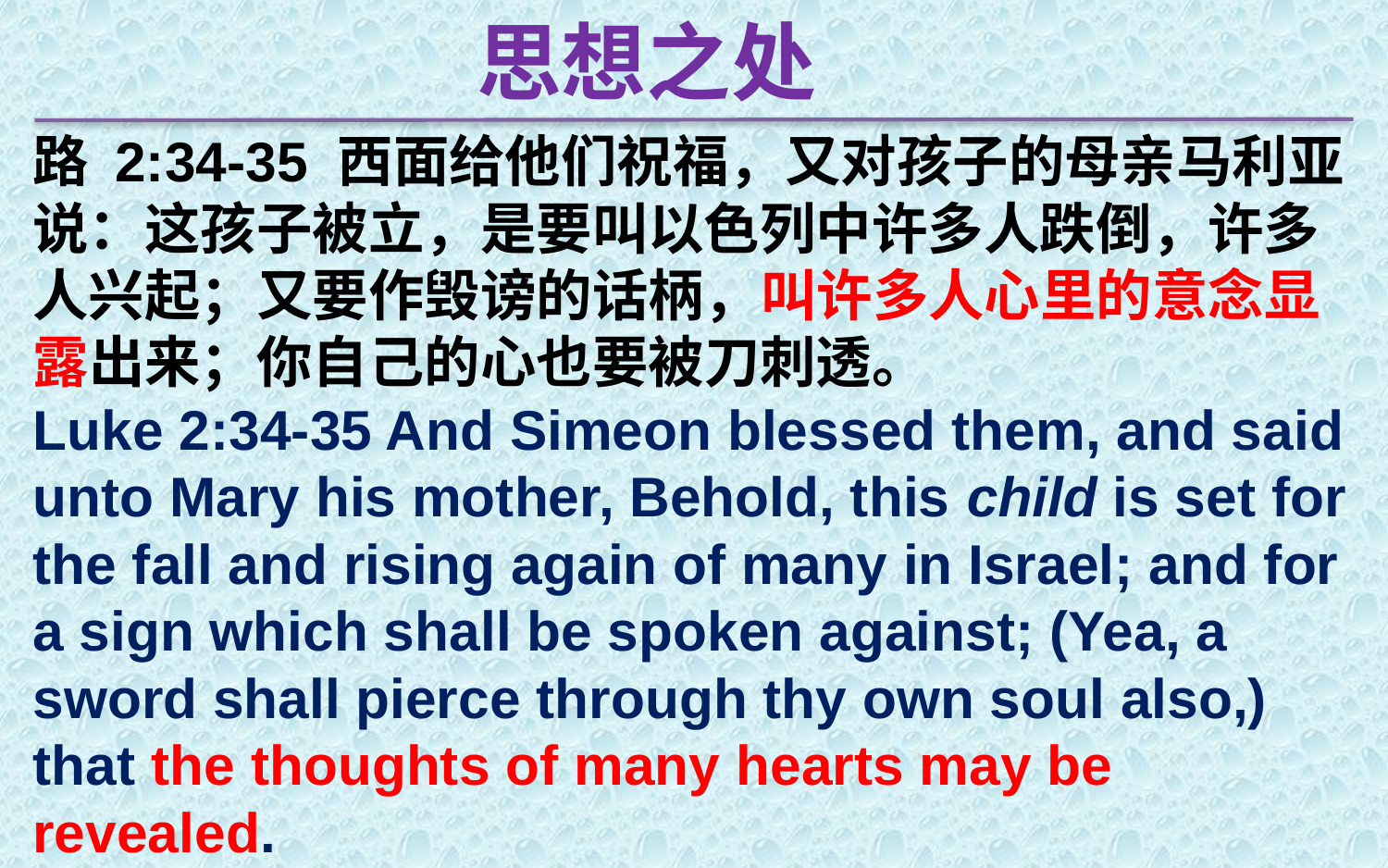

思想之处
路 2:34-35 西面给他们祝福，又对孩子的母亲马利亚说：这孩子被立，是要叫以色列中许多人跌倒，许多人兴起；又要作毁谤的话柄，叫许多人心里的意念显露出来；你自己的心也要被刀刺透。
Luke 2:34-35 And Simeon blessed them, and said unto Mary his mother, Behold, this child is set for the fall and rising again of many in Israel; and for a sign which shall be spoken against; (Yea, a sword shall pierce through thy own soul also,) that the thoughts of many hearts may be revealed.